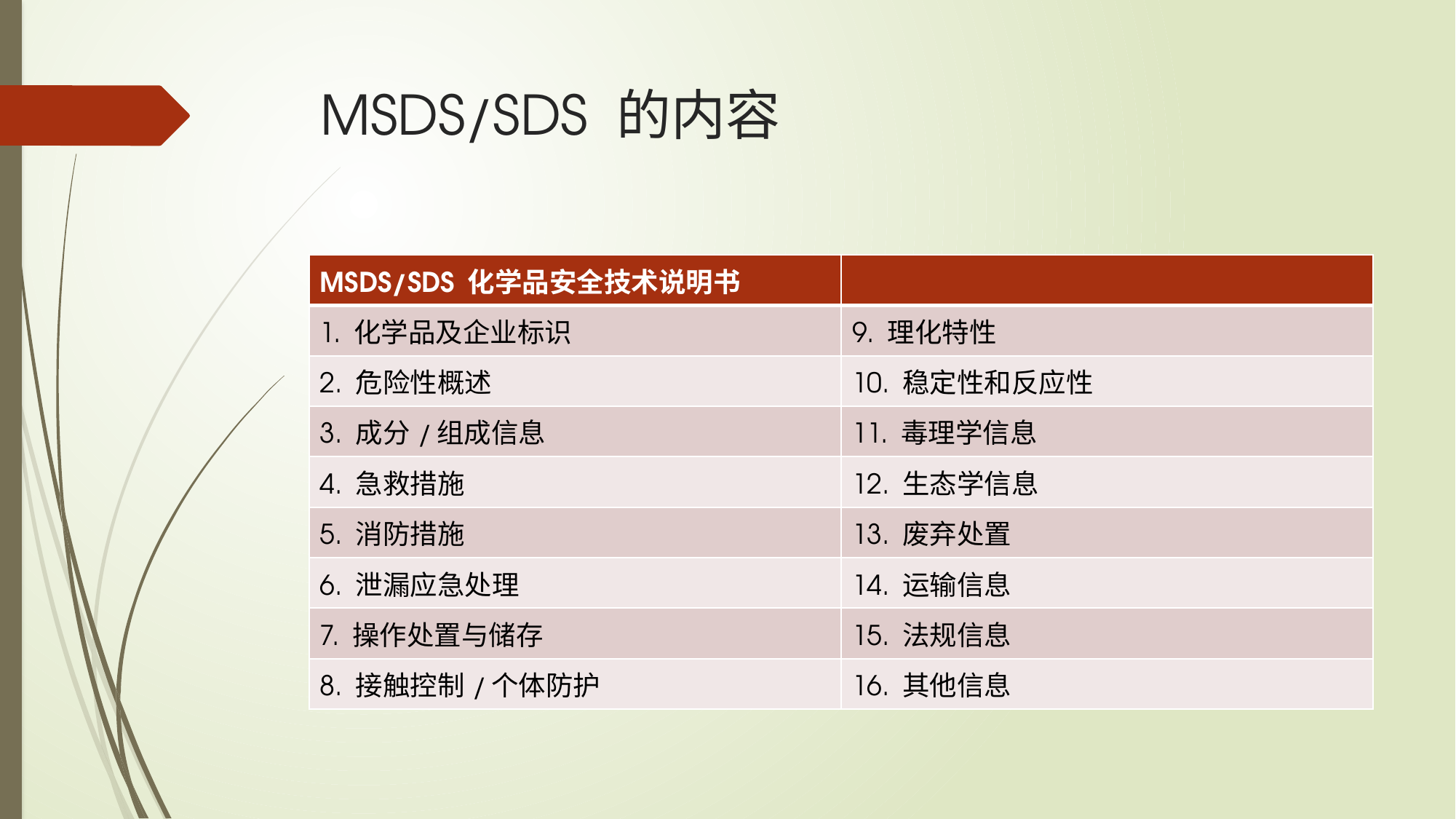

# MSDS/SDS 的内容
| MSDS/SDS 化学品安全技术说明书 |  |
| --- | --- |
| 1. 化学品及企业标识 | 9. 理化特性 |
| 2. 危险性概述 | 10. 稳定性和反应性 |
| 3. 成分/组成信息 | 11. 毒理学信息 |
| 4. 急救措施 | 12. 生态学信息 |
| 5. 消防措施 | 13. 废弃处置 |
| 6. 泄漏应急处理 | 14. 运输信息 |
| 7. 操作处置与储存 | 15. 法规信息 |
| 8. 接触控制/个体防护 | 16. 其他信息 |